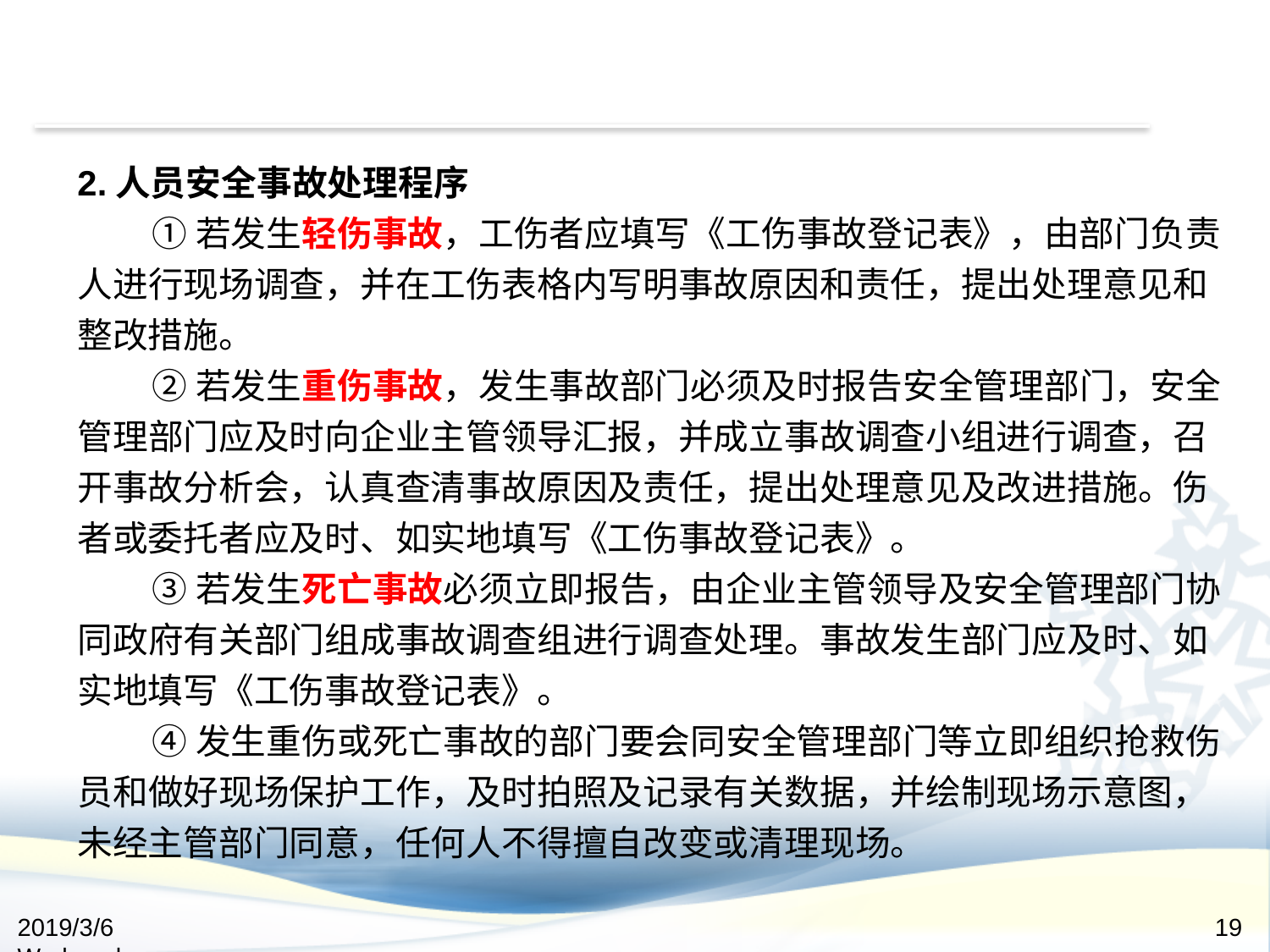

2.人员安全事故处理程序
①若发生轻伤事故，工伤者应填写《工伤事故登记表》，由部门负责人进行现场调查，并在工伤表格内写明事故原因和责任，提出处理意见和整改措施。
②若发生重伤事故，发生事故部门必须及时报告安全管理部门，安全管理部门应及时向企业主管领导汇报，并成立事故调查小组进行调查，召开事故分析会，认真查清事故原因及责任，提出处理意见及改进措施。伤者或委托者应及时、如实地填写《工伤事故登记表》。
③若发生死亡事故必须立即报告，由企业主管领导及安全管理部门协同政府有关部门组成事故调查组进行调查处理。事故发生部门应及时、如实地填写《工伤事故登记表》。
④发生重伤或死亡事故的部门要会同安全管理部门等立即组织抢救伤员和做好现场保护工作，及时拍照及记录有关数据，并绘制现场示意图，未经主管部门同意，任何人不得擅自改变或清理现场。